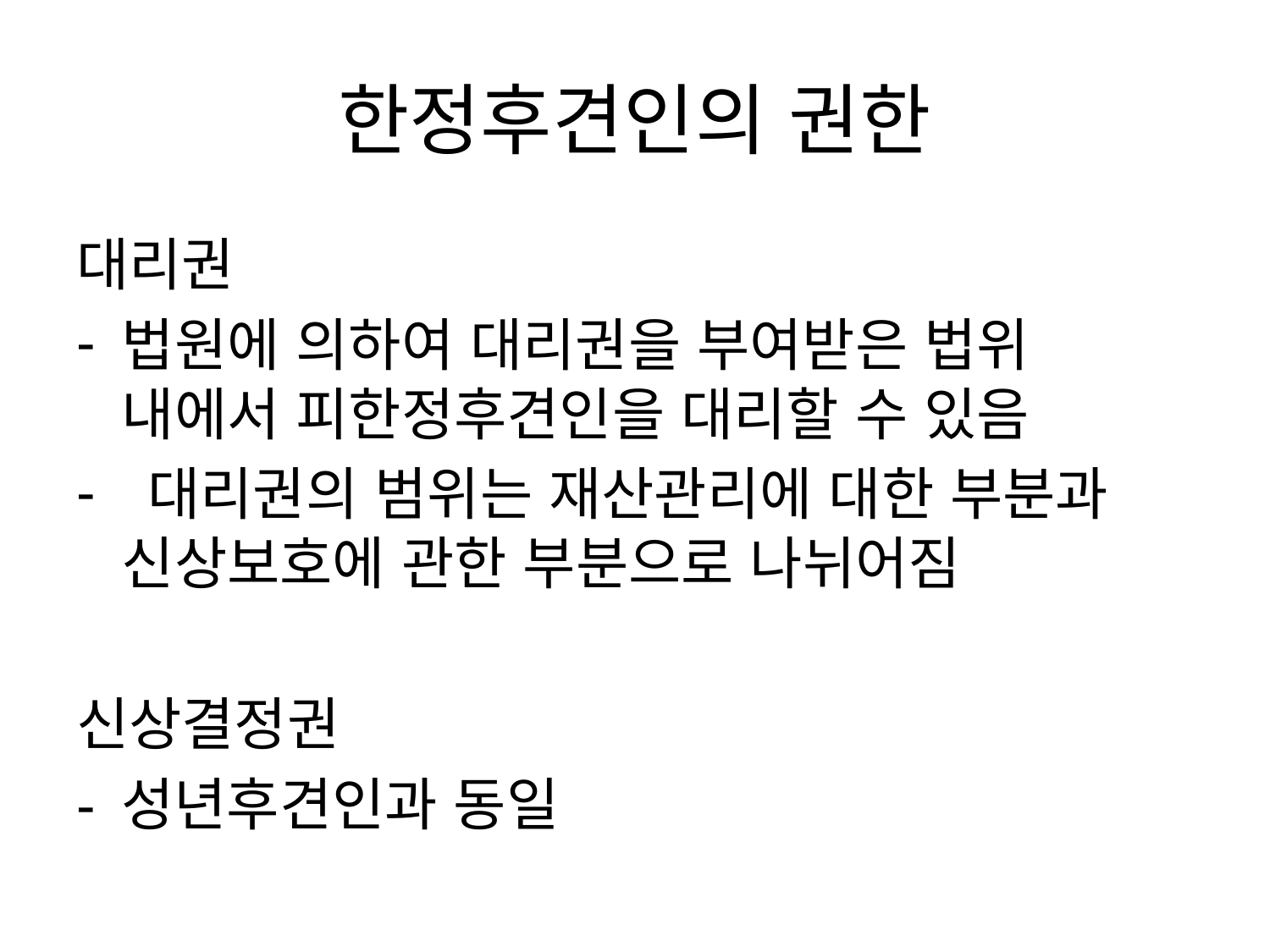

# 한정후견인의 권한
대리권
법원에 의하여 대리권을 부여받은 법위 내에서 피한정후견인을 대리할 수 있음
 대리권의 범위는 재산관리에 대한 부분과 신상보호에 관한 부분으로 나뉘어짐

신상결정권
- 성년후견인과 동일